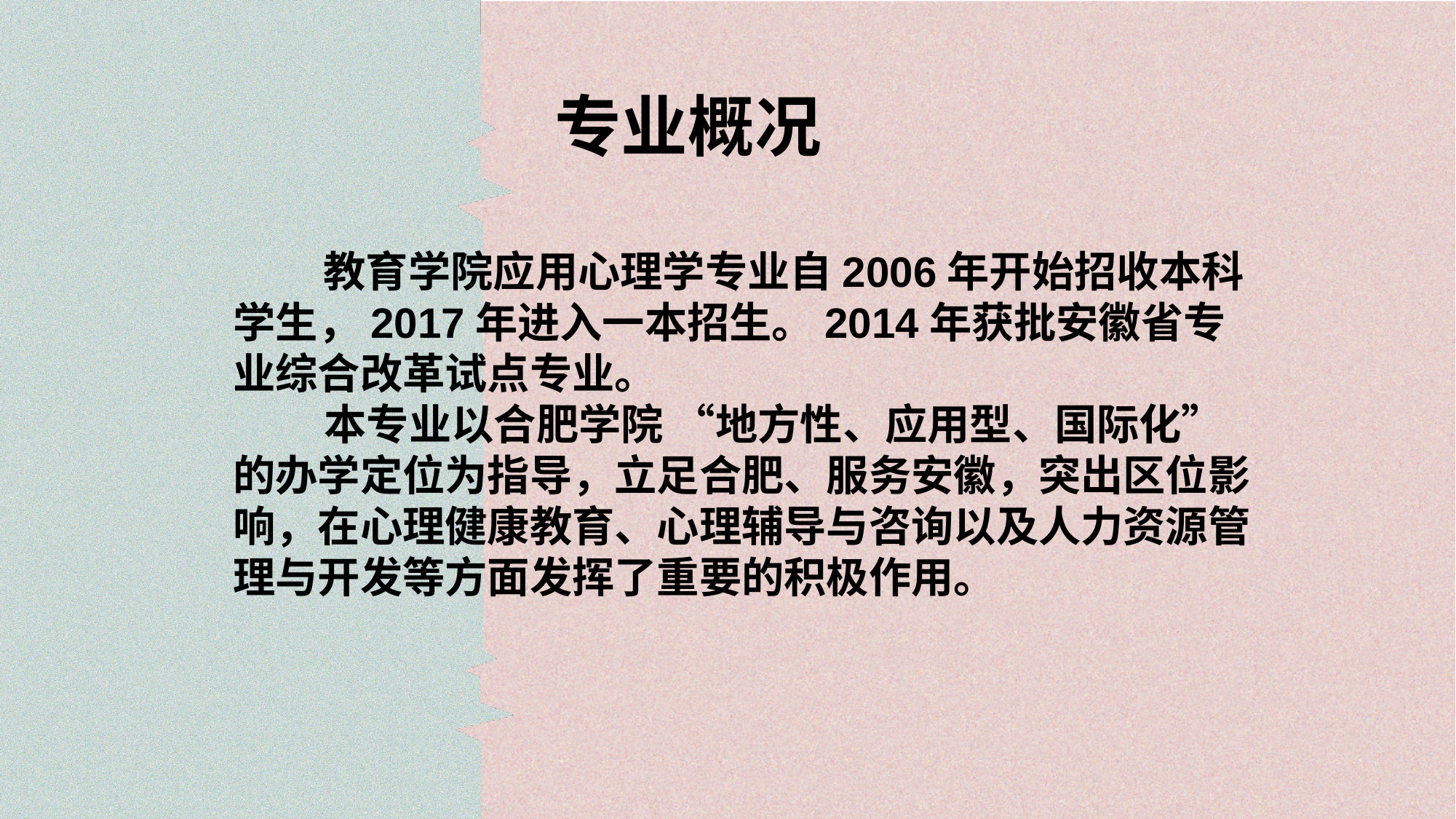

专业概况
    教育学院应用心理学专业自2006年开始招收本科学生，2017年进入一本招生。2014年获批安徽省专业综合改革试点专业。
    本专业以合肥学院 “地方性、应用型、国际化”的办学定位为指导，立足合肥、服务安徽，突出区位影响，在心理健康教育、心理辅导与咨询以及人力资源管理与开发等方面发挥了重要的积极作用。